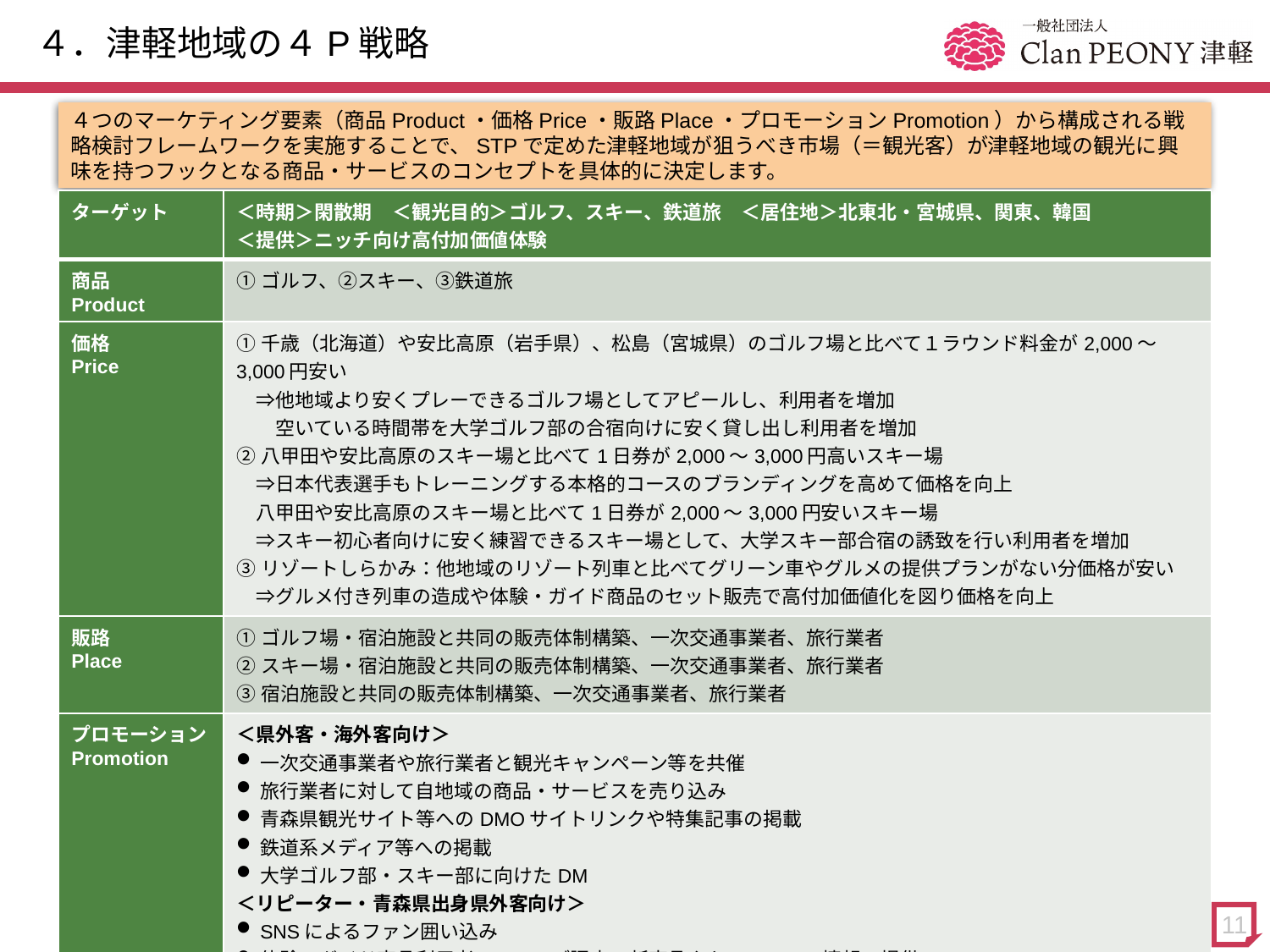

# ４．津軽地域の４P戦略
４つのマーケティング要素（商品Product・価格Price・販路Place・プロモーションPromotion）から構成される戦略検討フレームワークを実施することで、STPで定めた津軽地域が狙うべき市場（＝観光客）が津軽地域の観光に興味を持つフックとなる商品・サービスのコンセプトを具体的に決定します。

| ターゲット | ＜時期＞閑散期　＜観光目的＞ゴルフ、スキー、鉄道旅　＜居住地＞北東北・宮城県、関東、韓国 ＜提供＞ニッチ向け高付加価値体験 |
| --- | --- |
| 商品 Product | ①ゴルフ、②スキー、③鉄道旅 |
| 価格 Price | ①千歳（北海道）や安比高原（岩手県）、松島（宮城県）のゴルフ場と比べて１ラウンド料金が2,000～3,000円安い 　⇒他地域より安くプレーできるゴルフ場としてアピールし、利用者を増加 　　空いている時間帯を大学ゴルフ部の合宿向けに安く貸し出し利用者を増加 ②八甲田や安比高原のスキー場と比べて1日券が2,000～3,000円高いスキー場 　⇒日本代表選手もトレーニングする本格的コースのブランディングを高めて価格を向上 　八甲田や安比高原のスキー場と比べて1日券が2,000～3,000円安いスキー場 　⇒スキー初心者向けに安く練習できるスキー場として、大学スキー部合宿の誘致を行い利用者を増加 ③リゾートしらかみ：他地域のリゾート列車と比べてグリーン車やグルメの提供プランがない分価格が安い 　⇒グルメ付き列車の造成や体験・ガイド商品のセット販売で高付加価値化を図り価格を向上 |
| 販路 Place | ①ゴルフ場・宿泊施設と共同の販売体制構築、一次交通事業者、旅行業者 ②スキー場・宿泊施設と共同の販売体制構築、一次交通事業者、旅行業者 ③宿泊施設と共同の販売体制構築、一次交通事業者、旅行業者 |
| プロモーション Promotion | ＜県外客・海外客向け＞ 一次交通事業者や旅行業者と観光キャンペーン等を共催 旅行業者に対して自地域の商品・サービスを売り込み 青森県観光サイト等へのDMOサイトリンクや特集記事の掲載 鉄道系メディア等への掲載 大学ゴルフ部・スキー部に向けたDM ＜リピーター・青森県出身県外客向け＞ SNSによるファン囲い込み 体験・ガイド商品利用者へのニーズ調査、新商品やキャンペーン情報の提供 ＜県内客向け＞ 県内メディアへのプレスリリース、テレビ・ラジオへの番組出演 |
11